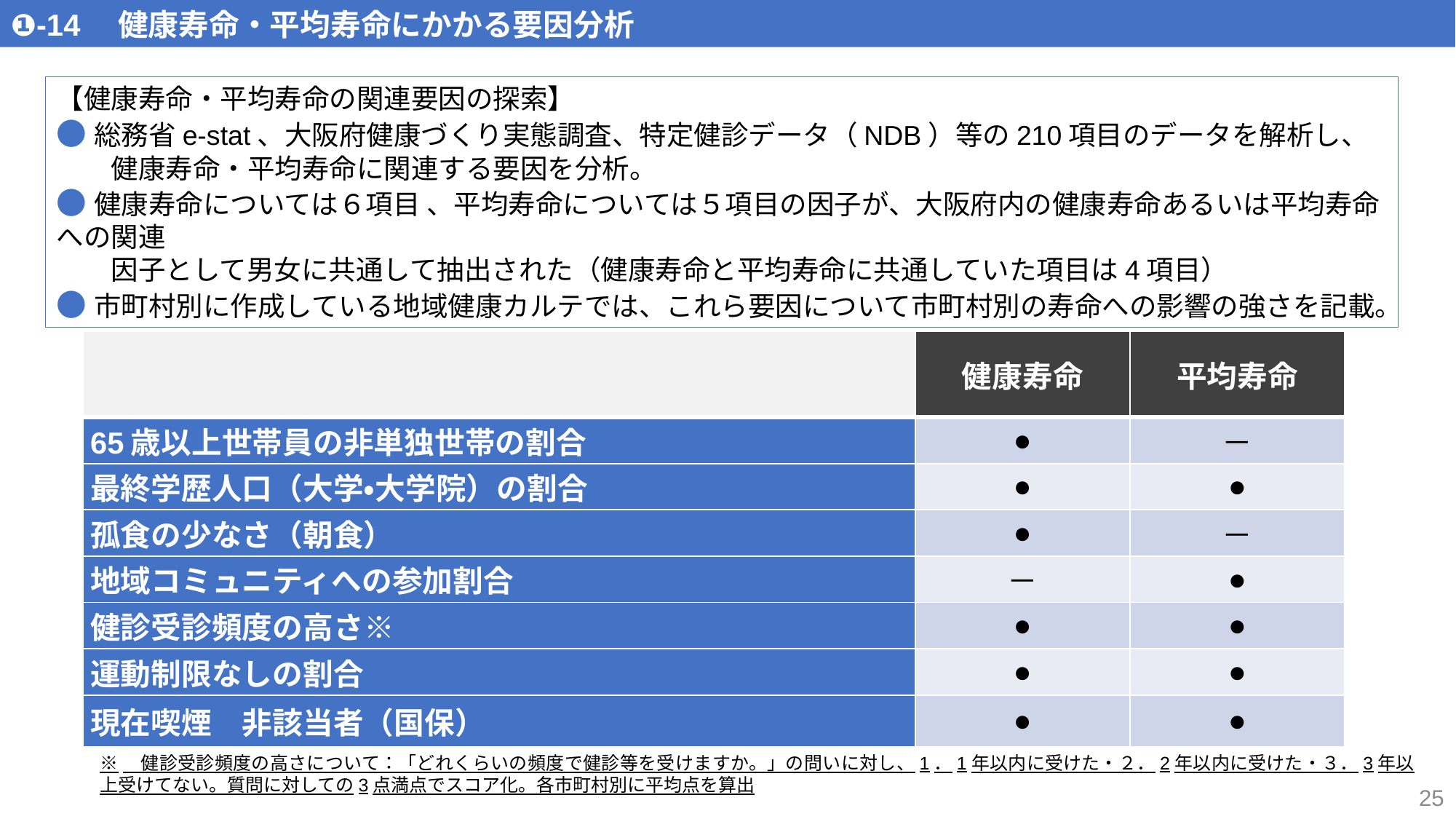

❶-14　健康寿命・平均寿命にかかる要因分析
【健康寿命・平均寿命の関連要因の探索】
●総務省e-stat、大阪府健康づくり実態調査、特定健診データ（NDB）等の210項目のデータを解析し、
　　健康寿命・平均寿命に関連する要因を分析。
●健康寿命については６項目 、平均寿命については５項目の因子が、大阪府内の健康寿命あるいは平均寿命への関連
　　因子として男女に共通して抽出された（健康寿命と平均寿命に共通していた項目は4項目）
●市町村別に作成している地域健康カルテでは、これら要因について市町村別の寿命への影響の強さを記載。
|  | 健康寿命 | 平均寿命 |
| --- | --- | --- |
| 65歳以上世帯員の非単独世帯の割合 | ● | － |
| 最終学歴人口（大学・大学院）の割合 | ● | ● |
| 孤食の少なさ（朝食） | ● | － |
| 地域コミュニティへの参加割合 | － | ● |
| 健診受診頻度の高さ※ | ● | ● |
| 運動制限なしの割合 | ● | ● |
| 現在喫煙　非該当者（国保） | ● | ● |
※　健診受診頻度の高さについて：「どれくらいの頻度で健診等を受けますか。」の問いに対し、1．1年以内に受けた・２．2年以内に受けた・３．3年以上受けてない。質問に対しての3点満点でスコア化。各市町村別に平均点を算出
25